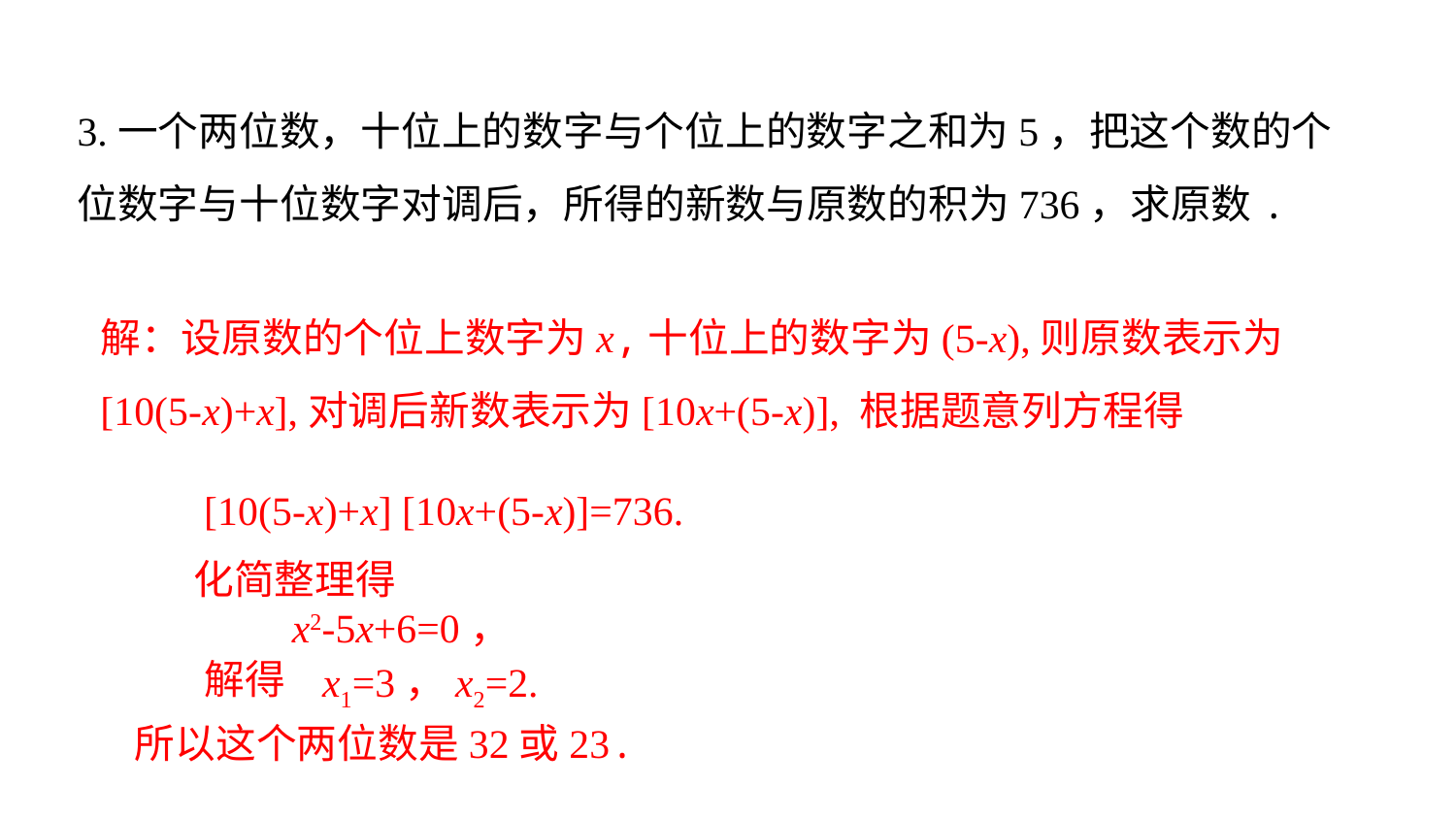

3.一个两位数，十位上的数字与个位上的数字之和为5，把这个数的个位数字与十位数字对调后，所得的新数与原数的积为736，求原数.
解：设原数的个位上数字为x,十位上的数字为(5-x),则原数表示为[10(5-x)+x],对调后新数表示为[10x+(5-x)], 根据题意列方程得
[10(5-x)+x] [10x+(5-x)]=736.
化简整理得
x2-5x+6=0，
解得
x1=3，x2=2.
所以这个两位数是32或23.